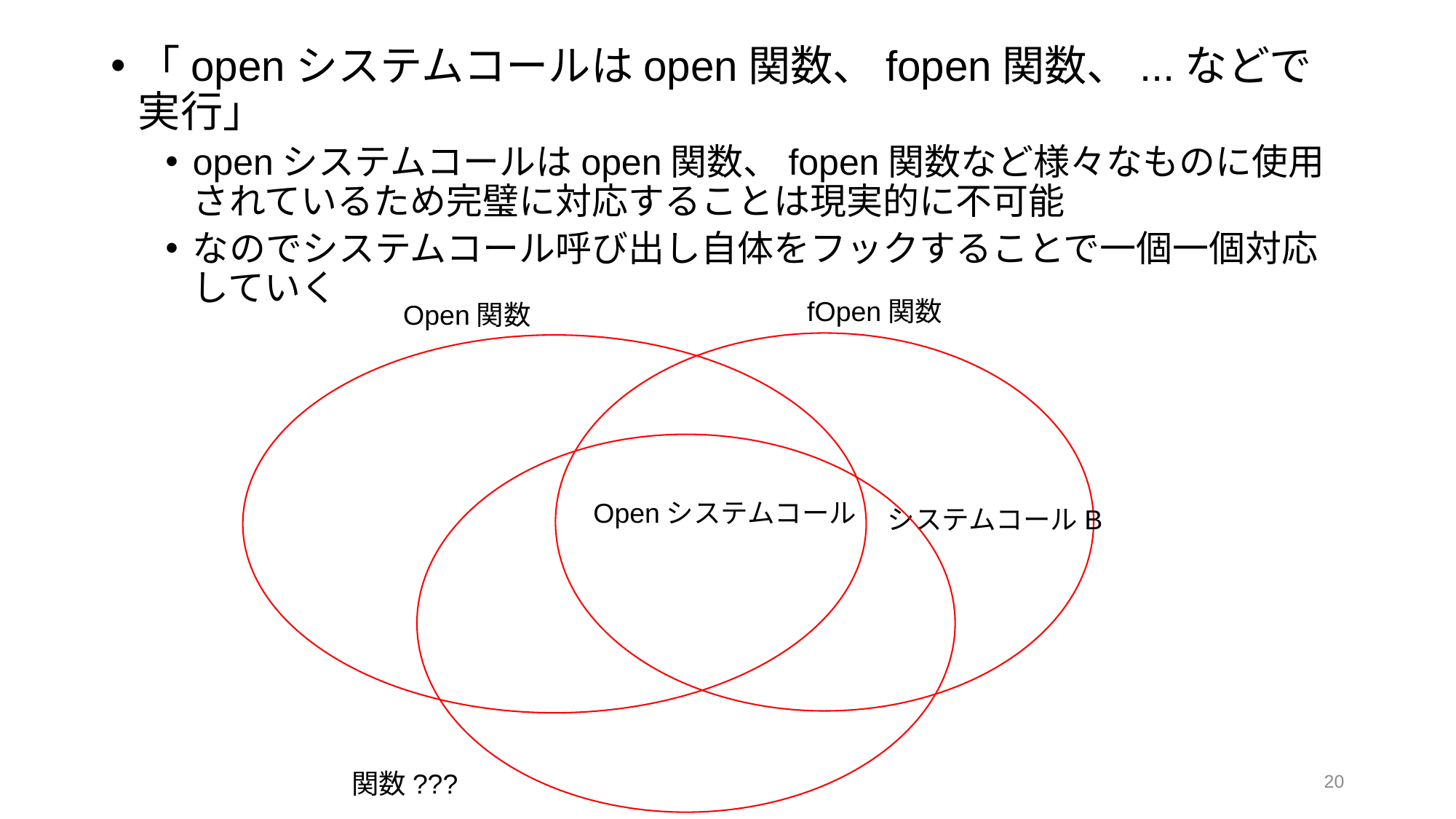

「openシステムコールはopen関数、fopen関数、...などで実行」
openシステムコールはopen関数、fopen関数など様々なものに使用されているため完璧に対応することは現実的に不可能
なのでシステムコール呼び出し自体をフックすることで一個一個対応していく

fOpen関数
Open関数

Openシステムコール
システムコールB
20
関数???